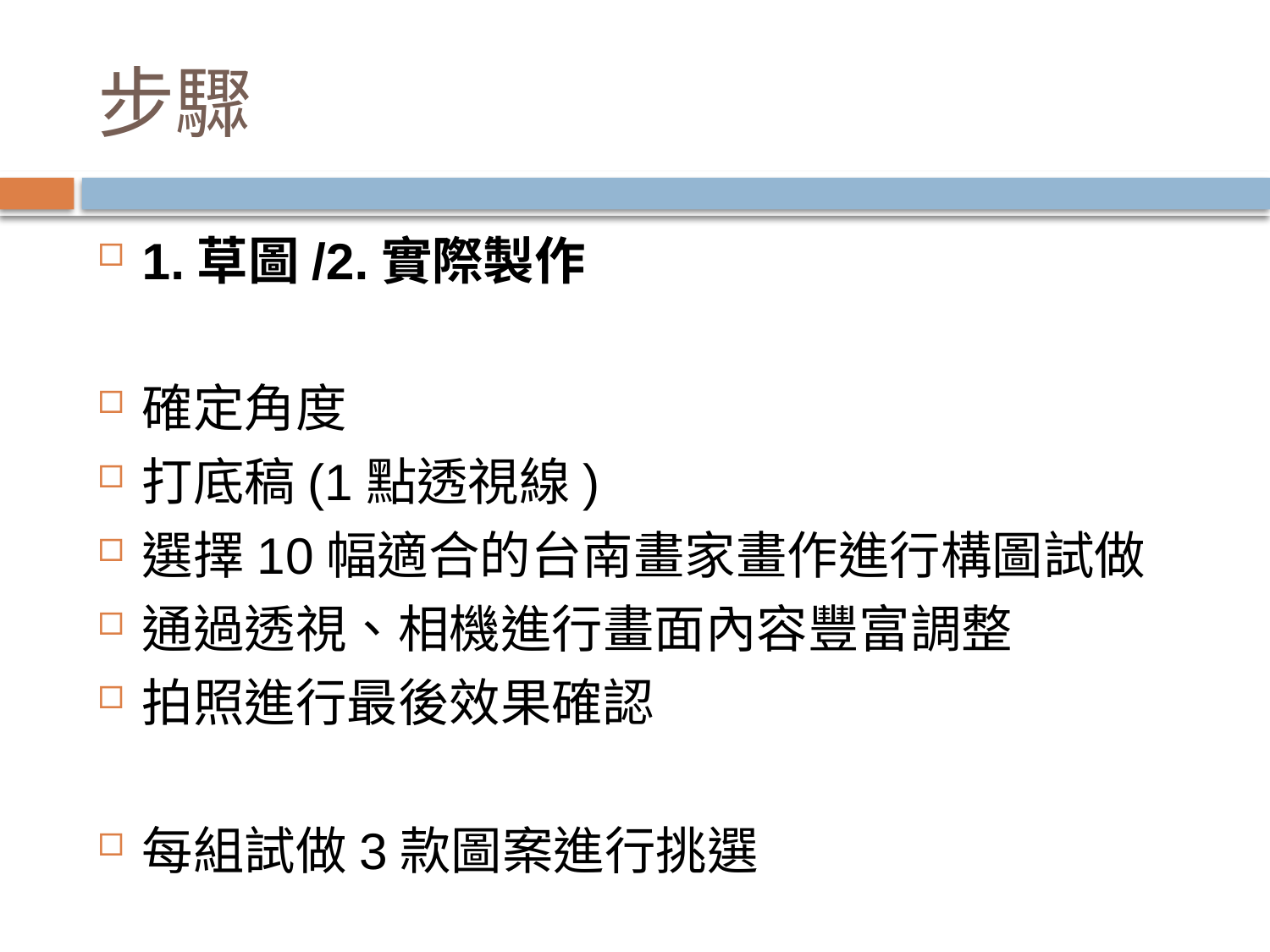

# 步驟
1.草圖/2.實際製作

確定角度
打底稿(1點透視線)
選擇10幅適合的台南畫家畫作進行構圖試做
通過透視、相機進行畫面內容豐富調整
拍照進行最後效果確認

每組試做3款圖案進行挑選